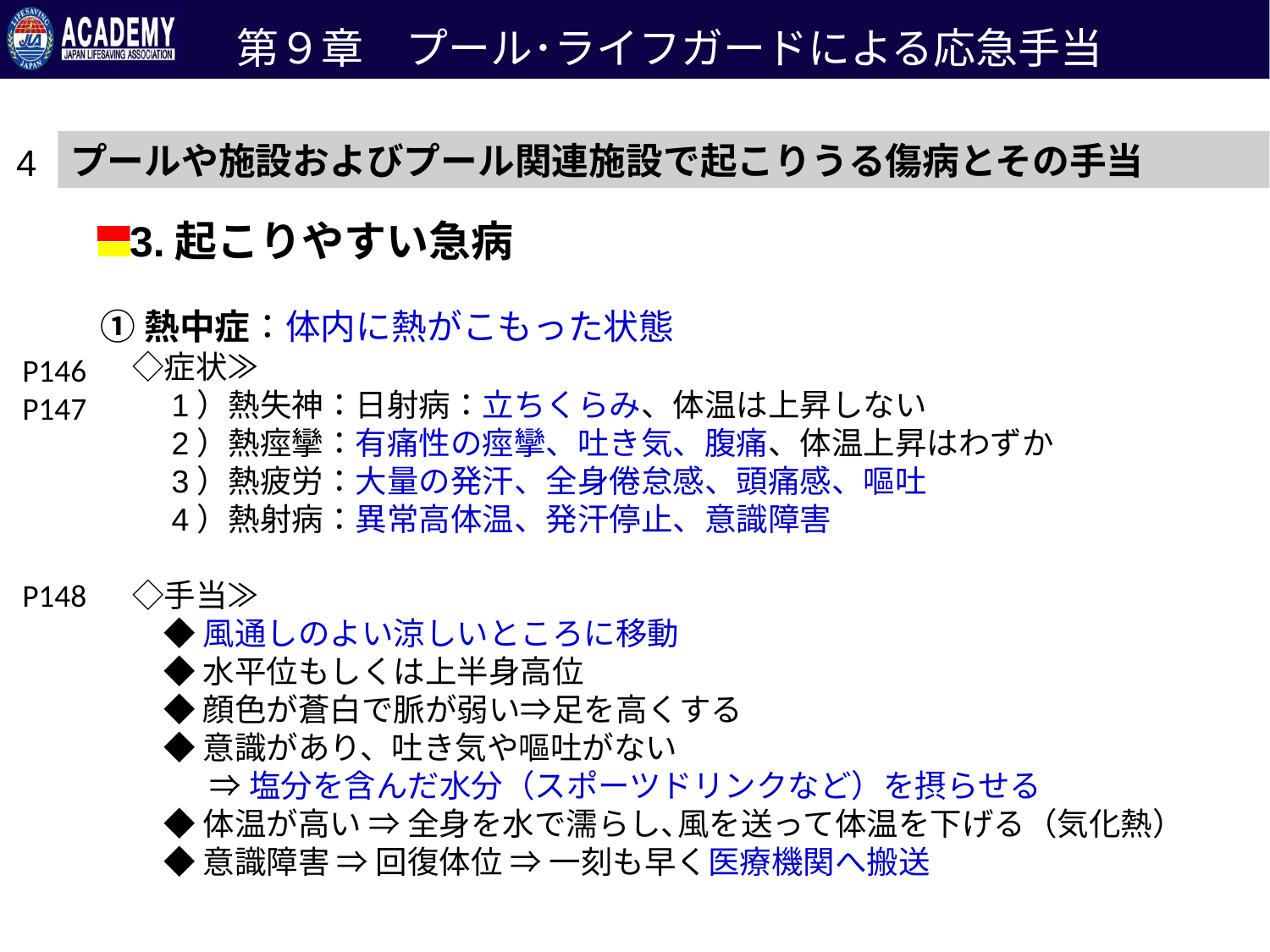

第９章　プール･ライフガードによる応急手当
プールや施設およびプール関連施設で起こりうる傷病とその手当
4
3.起こりやすい急病
①熱中症：体内に熱がこもった状態
　◇症状≫
　　1）熱失神：日射病：立ちくらみ、体温は上昇しない
　　2）熱痙攣：有痛性の痙攣、吐き気、腹痛、体温上昇はわずか
　　3）熱疲労：大量の発汗、全身倦怠感、頭痛感、嘔吐
　　4）熱射病：異常高体温、発汗停止、意識障害

　◇手当≫
　　◆ 風通しのよい涼しいところに移動
　　◆ 水平位もしくは上半身高位
　　◆ 顔色が蒼白で脈が弱い⇒足を高くする
　　◆ 意識があり、吐き気や嘔吐がない
　　　  ⇒ 塩分を含んだ水分（スポーツドリンクなど）を摂らせる
　　◆ 体温が高い ⇒ 全身を水で濡らし､風を送って体温を下げる（気化熱）
　　◆ 意識障害 ⇒ 回復体位 ⇒ 一刻も早く医療機関へ搬送
P146
P147
P148